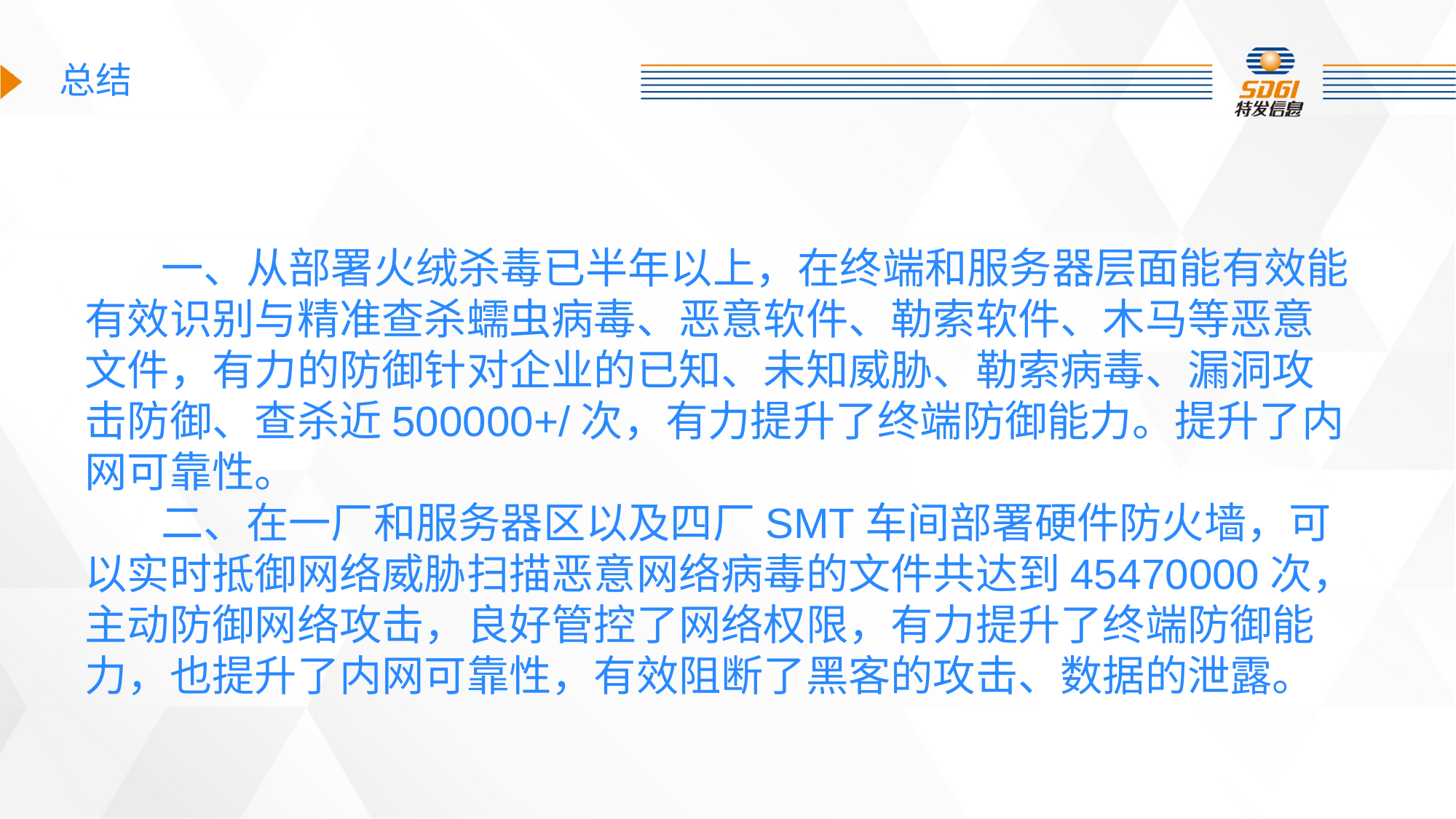

# 总结
       一、从部署火绒杀毒已半年以上，在终端和服务器层面能有效能有效识别与精准查杀蠕虫病毒、恶意软件、勒索软件、木马等恶意文件，有力的防御针对企业的已知、未知威胁、勒索病毒、漏洞攻击防御、查杀近500000+/次，有力提升了终端防御能力。提升了内网可靠性。
       二、在一厂和服务器区以及四厂SMT车间部署硬件防火墙，可以实时抵御网络威胁扫描恶意网络病毒的文件共达到45470000次，主动防御网络攻击，良好管控了网络权限，有力提升了终端防御能力，也提升了内网可靠性，有效阻断了黑客的攻击、数据的泄露。